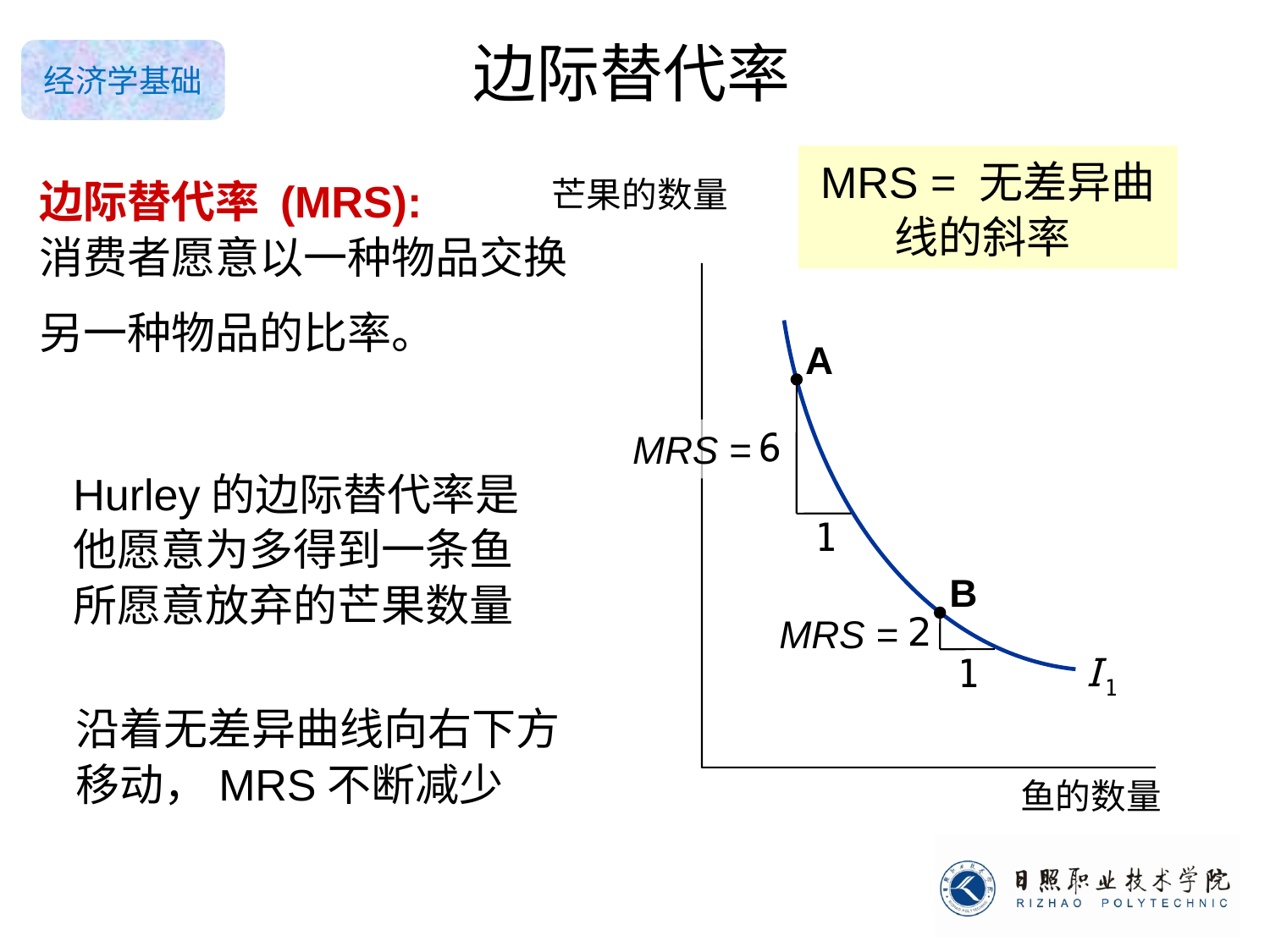

# 边际替代率
MRS = 无差异曲线的斜率
边际替代率 (MRS):
消费者愿意以一种物品交换
另一种物品的比率。
芒果的数量

鱼的数量

A

MRS =
6
Hurley的边际替代率是他愿意为多得到一条鱼所愿意放弃的芒果数量
1
B

MRS =
2

I1
1
沿着无差异曲线向右下方移动，MRS不断减少